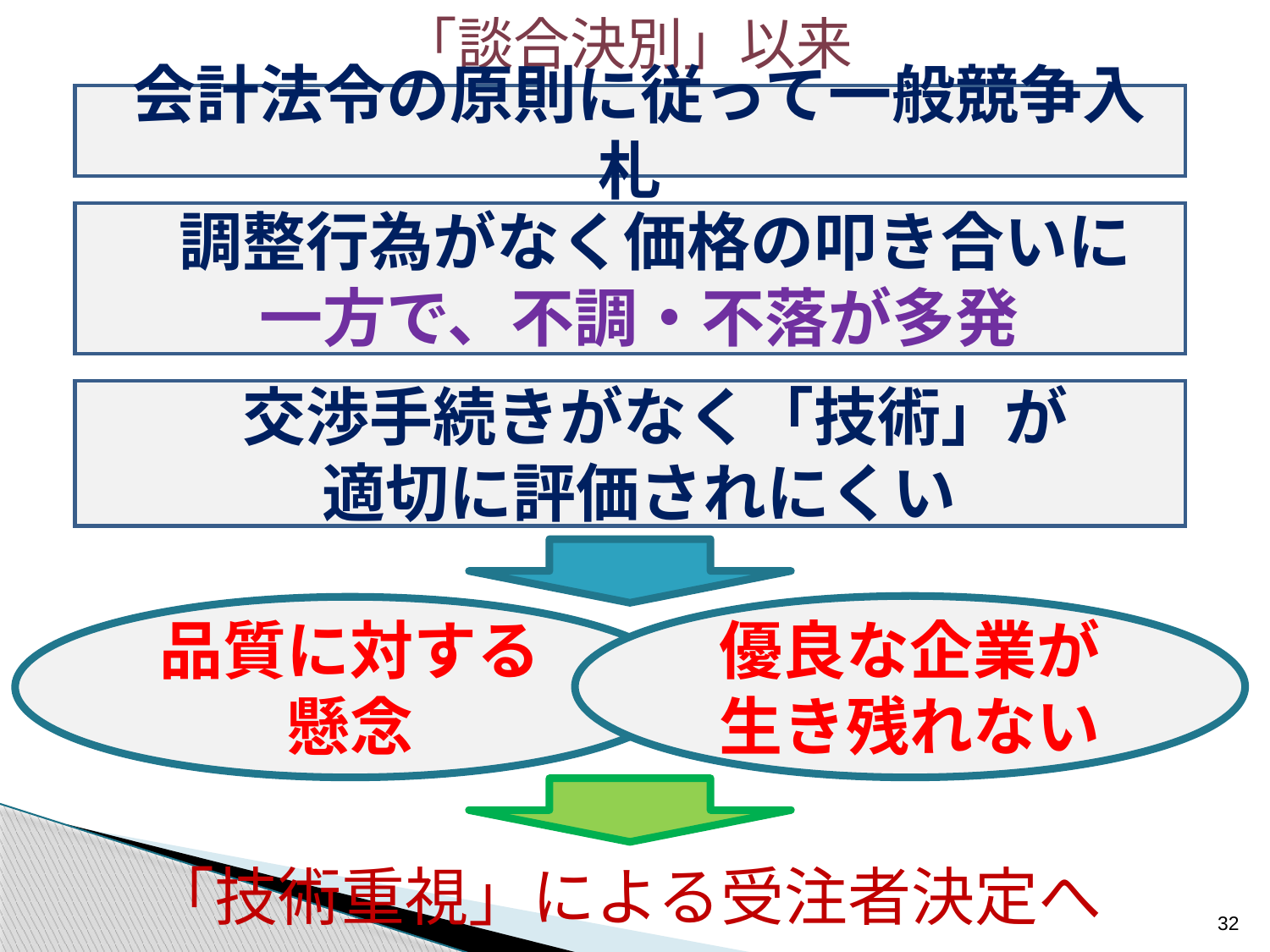

「談合決別」以来
会計法令の原則に従って一般競争入札
　調整行為がなく価格の叩き合いに
一方で、不調・不落が多発
　交渉手続きがなく「技術」が
適切に評価されにくい

優良な企業が
生き残れない
品質に対する
懸念

「技術重視」による受注者決定へ
32